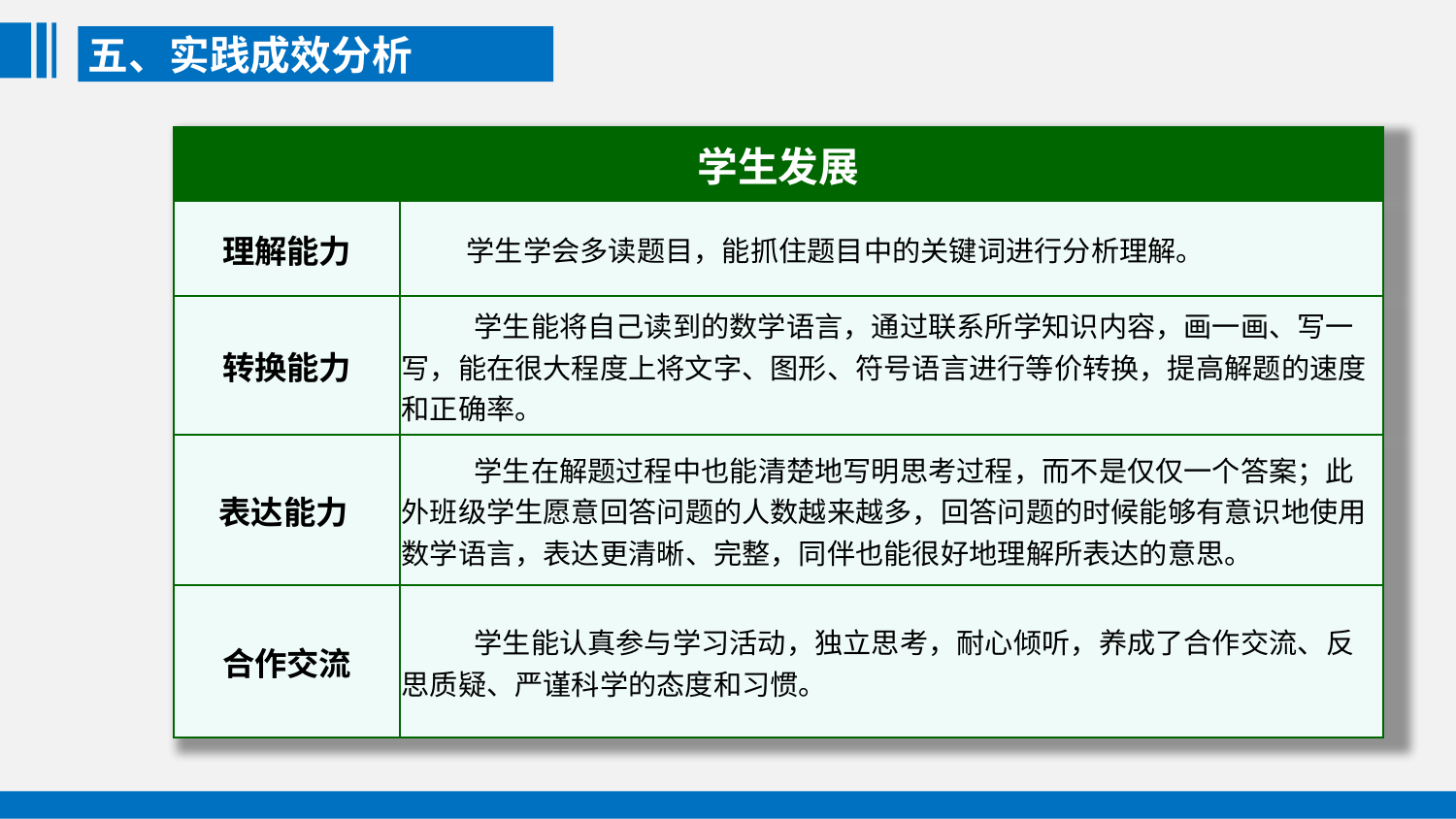

五、实践成效分析

| 学生发展 |  |
| --- | --- |
| 理解能力 | 学生学会多读题目，能抓住题目中的关键词进行分析理解。 |
| 转换能力 | 学生能将自己读到的数学语言，通过联系所学知识内容，画一画、写一写，能在很大程度上将文字、图形、符号语言进行等价转换，提高解题的速度和正确率。 |
| 表达能力 | 学生在解题过程中也能清楚地写明思考过程，而不是仅仅一个答案；此 外班级学生愿意回答问题的人数越来越多，回答问题的时候能够有意识地使用数学语言，表达更清晰、完整，同伴也能很好地理解所表达的意思。 |
| 合作交流 | 学生能认真参与学习活动，独立思考，耐心倾听，养成了合作交流、反思质疑、严谨科学的态度和习惯。 |